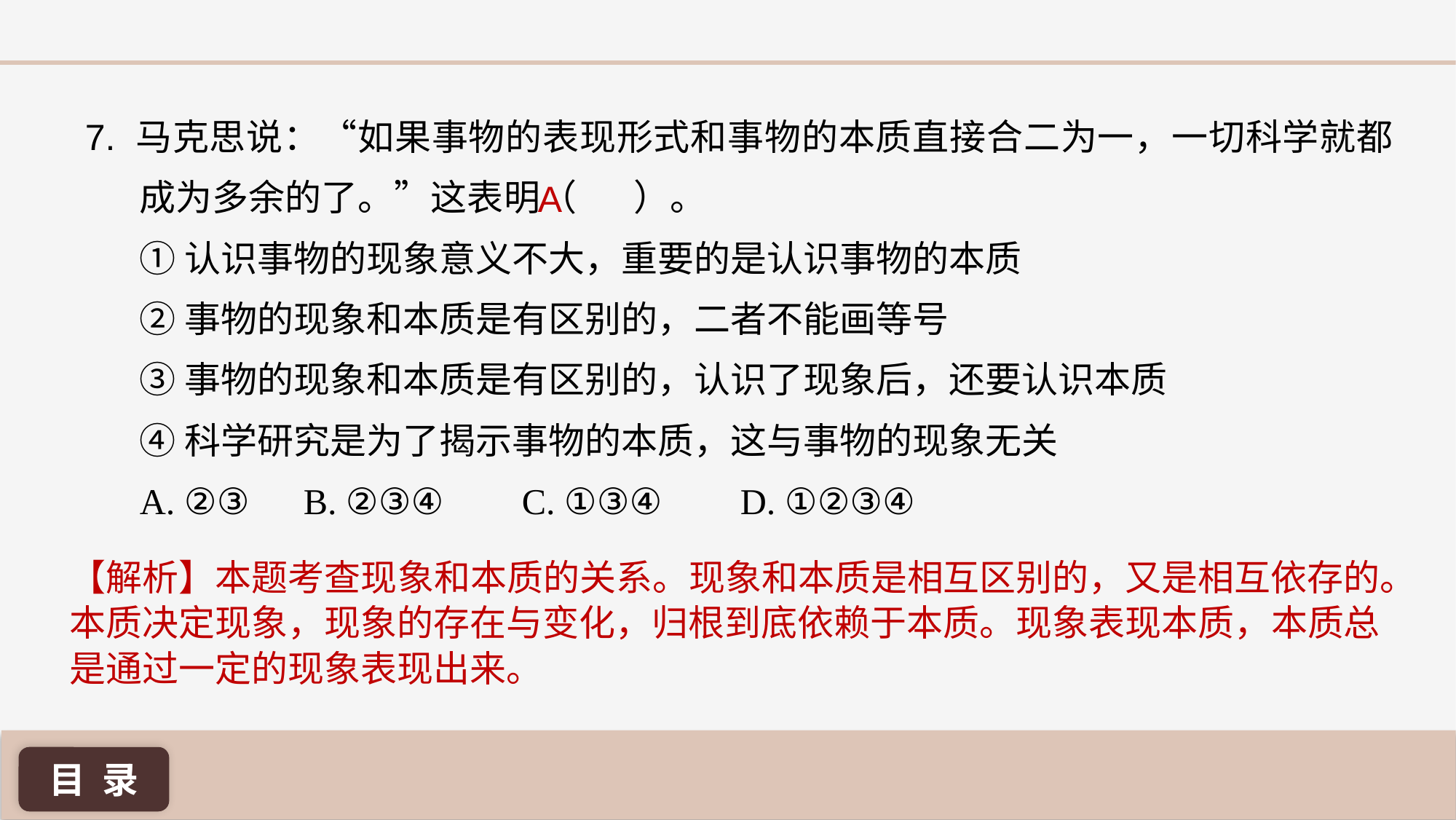

7. 马克思说：“如果事物的表现形式和事物的本质直接合二为一，一切科学就都成为多余的了。”这表明（       ）。
①认识事物的现象意义不大，重要的是认识事物的本质
②事物的现象和本质是有区别的，二者不能画等号
③事物的现象和本质是有区别的，认识了现象后，还要认识本质
④科学研究是为了揭示事物的本质，这与事物的现象无关
A. ②③ 	B. ②③④ 	C. ①③④ 	D. ①②③④
A
【解析】本题考查现象和本质的关系。现象和本质是相互区别的，又是相互依存的。本质决定现象，现象的存在与变化，归根到底依赖于本质。现象表现本质，本质总是通过一定的现象表现出来。